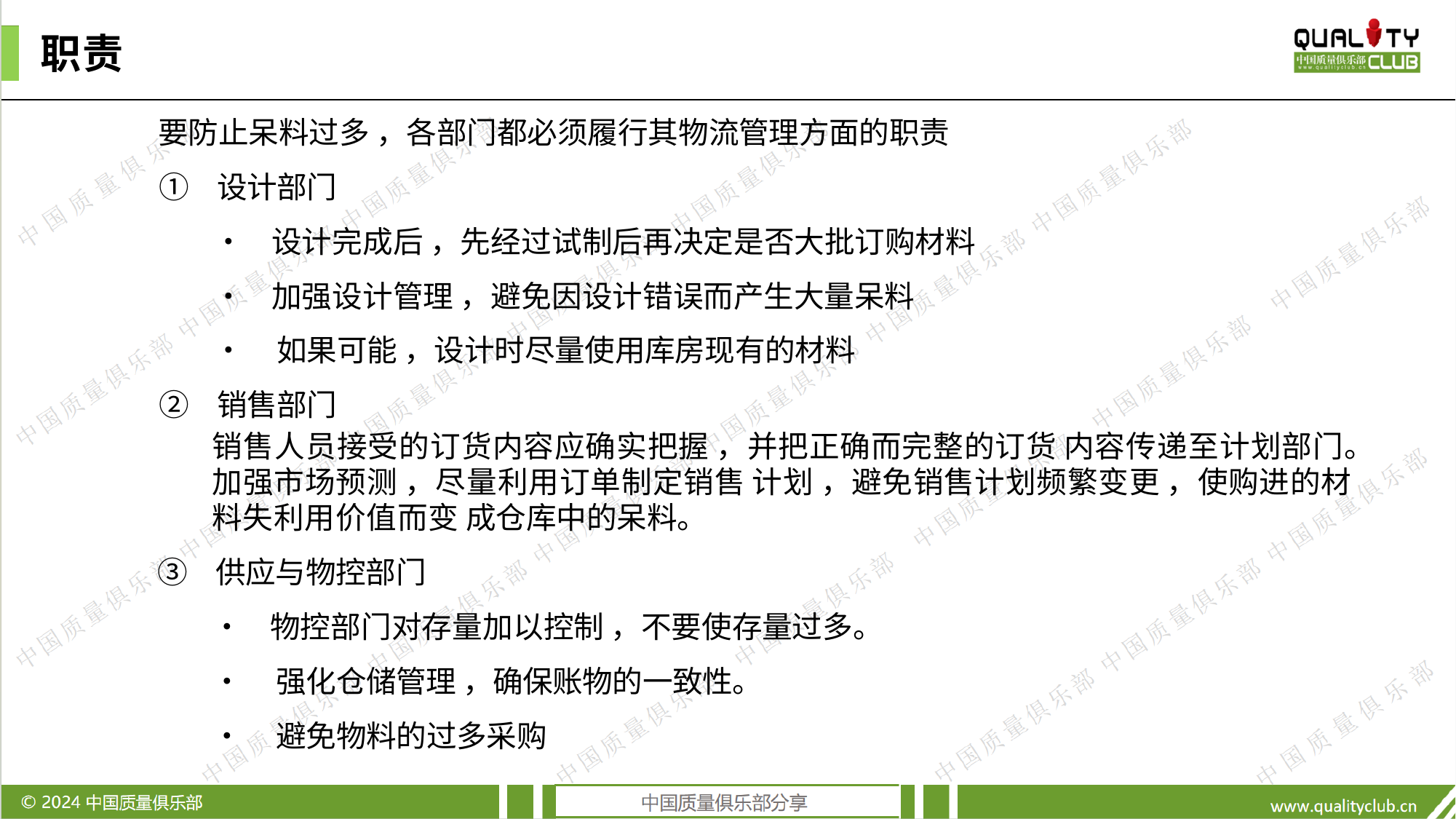

职责

要防止呆料过多 ，各部门都必须履行其物流管理方面的职责
①  设计部门
•   设计完成后 ，先经过试制后再决定是否大批订购材料
•   加强设计管理 ，避免因设计错误而产生大量呆料
•   如果可能 ，设计时尽量使用库房现有的材料
②  销售部门
销售人员接受的订货内容应确实把握 ，并把正确而完整的订货 内容传递至计划部门。加强市场预测 ，尽量利用订单制定销售 计划 ，避免销售计划频繁变更 ，使购进的材料失利用价值而变 成仓库中的呆料。
③  供应与物控部门
•   物控部门对存量加以控制 ，不要使存量过多。
•   强化仓储管理 ，确保账物的一致性。
•   避免物料的过多采购